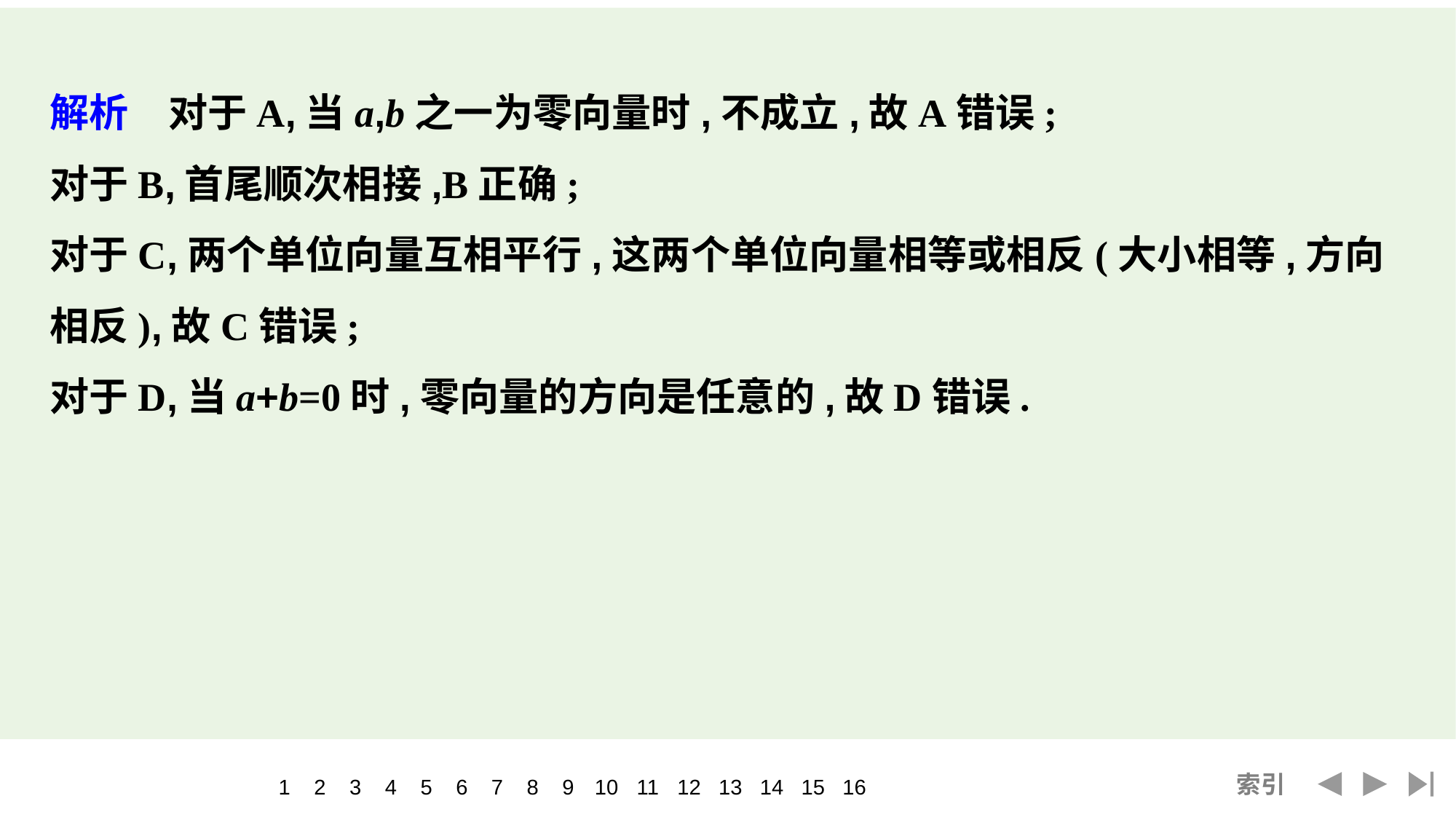

解析　对于A,当a,b之一为零向量时,不成立,故A错误;
对于B,首尾顺次相接,B正确;
对于C,两个单位向量互相平行,这两个单位向量相等或相反(大小相等,方向相反),故C错误;
对于D,当a+b=0时,零向量的方向是任意的,故D错误.